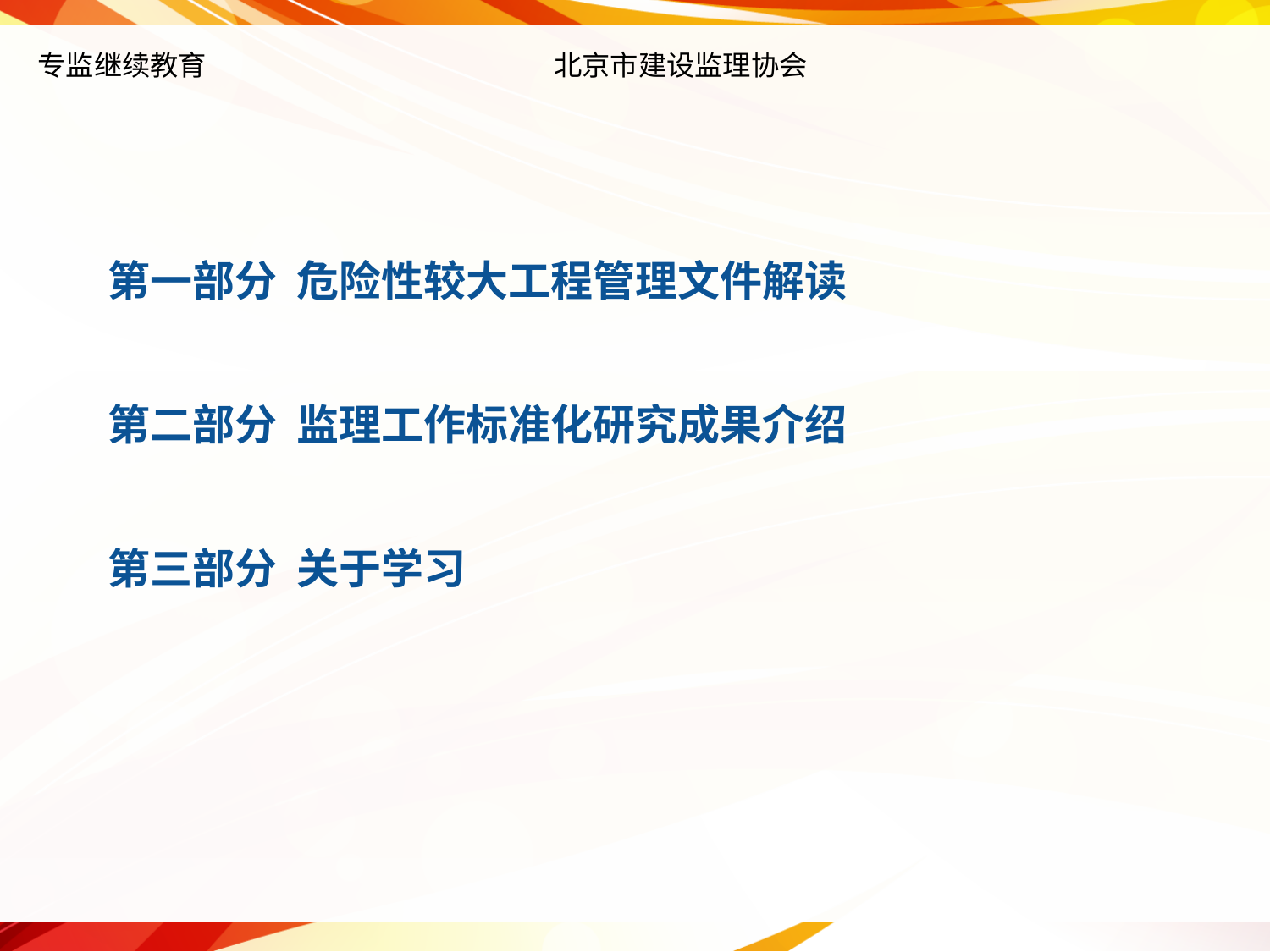

# 专监继续教育                                                       北京市建设监理协会

    第一部分  危险性较大工程管理文件解读

    第二部分  监理工作标准化研究成果介绍

    第三部分  关于学习